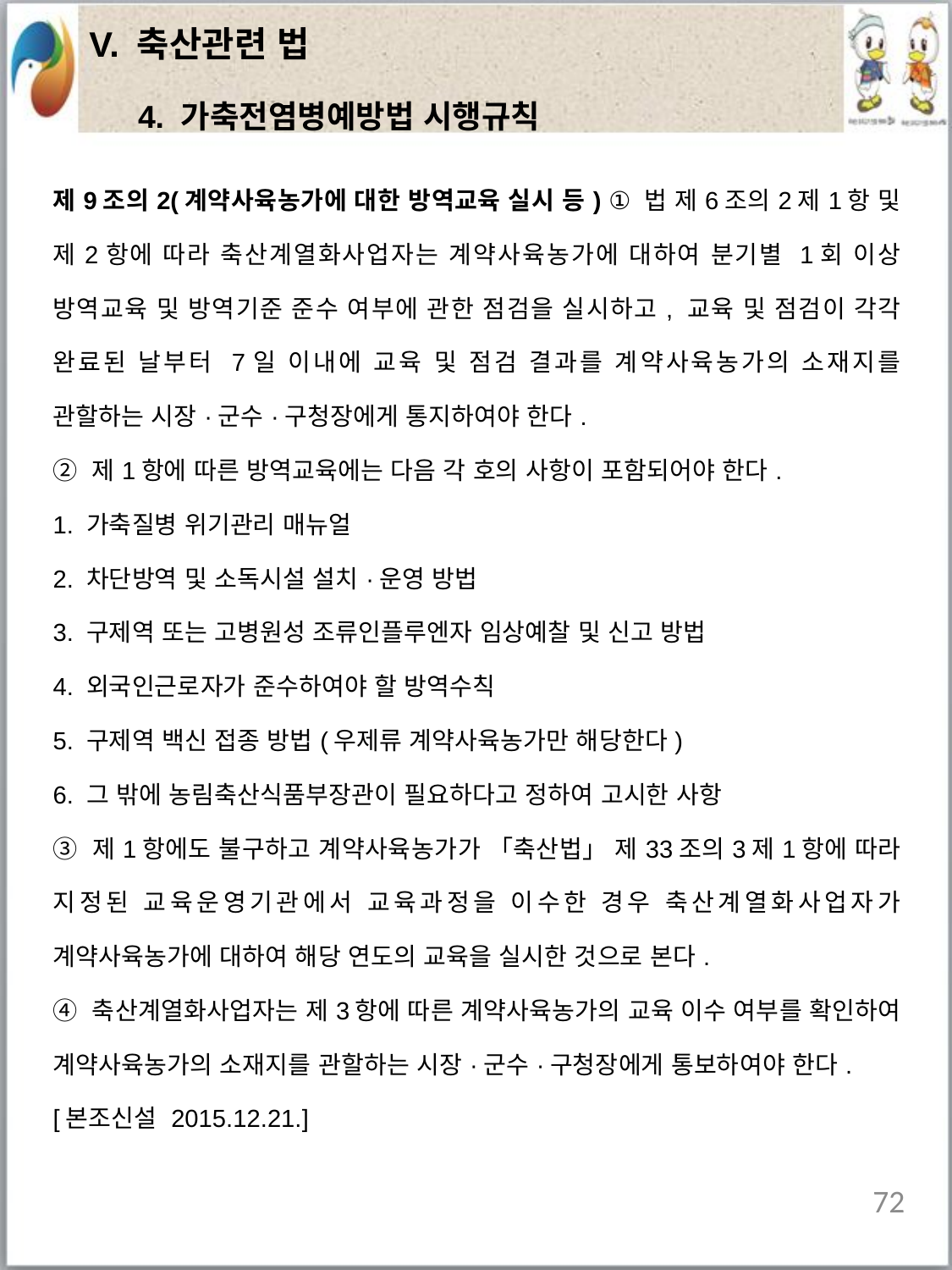

| V. 축산관련 법 |
| --- |

4. 가축전염병예방법 시행규칙
| 제9조의2(계약사육농가에 대한 방역교육 실시 등) ① 법 제6조의2제1항 및 제2항에 따라 축산계열화사업자는 계약사육농가에 대하여 분기별 1회 이상 방역교육 및 방역기준 준수 여부에 관한 점검을 실시하고, 교육 및 점검이 각각 완료된 날부터 7일 이내에 교육 및 점검 결과를 계약사육농가의 소재지를 관할하는 시장·군수·구청장에게 통지하여야 한다. ② 제1항에 따른 방역교육에는 다음 각 호의 사항이 포함되어야 한다. 1. 가축질병 위기관리 매뉴얼 2. 차단방역 및 소독시설 설치·운영 방법 3. 구제역 또는 고병원성 조류인플루엔자 임상예찰 및 신고 방법 4. 외국인근로자가 준수하여야 할 방역수칙 5. 구제역 백신 접종 방법(우제류 계약사육농가만 해당한다) 6. 그 밖에 농림축산식품부장관이 필요하다고 정하여 고시한 사항 ③ 제1항에도 불구하고 계약사육농가가 「축산법」 제33조의3제1항에 따라 지정된 교육운영기관에서 교육과정을 이수한 경우 축산계열화사업자가 계약사육농가에 대하여 해당 연도의 교육을 실시한 것으로 본다. ④ 축산계열화사업자는 제3항에 따른 계약사육농가의 교육 이수 여부를 확인하여 계약사육농가의 소재지를 관할하는 시장·군수·구청장에게 통보하여야 한다. [본조신설 2015.12.21.] |
| --- |

72